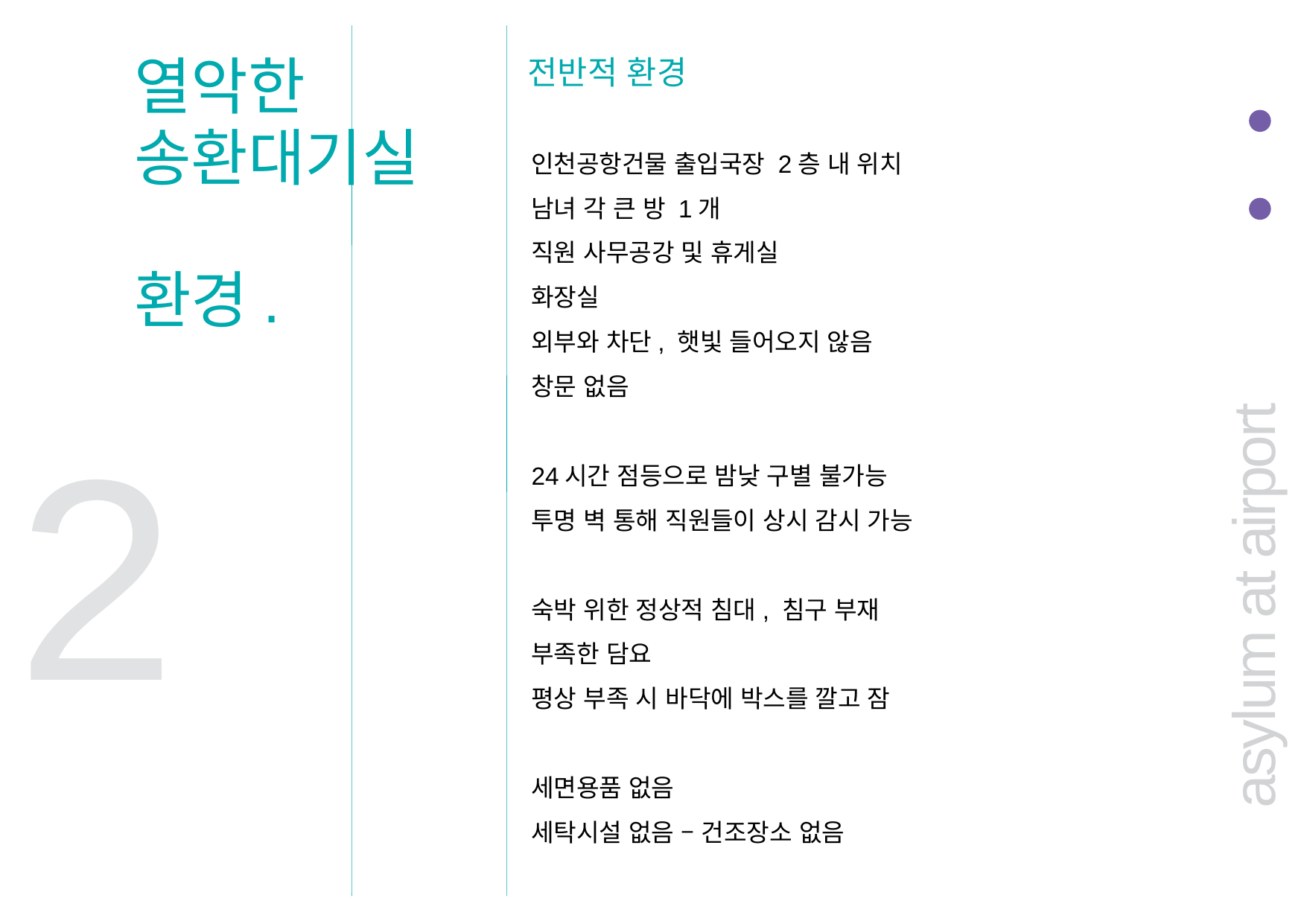

열악한
송환대기실

환경.
전반적 환경
인천공항건물 출입국장 2층 내 위치
남녀 각 큰 방 1개
직원 사무공강 및 휴게실
화장실
외부와 차단, 햇빛 들어오지 않음
창문 없음

24시간 점등으로 밤낮 구별 불가능
투명 벽 통해 직원들이 상시 감시 가능

숙박 위한 정상적 침대, 침구 부재
부족한 담요
평상 부족 시 바닥에 박스를 깔고 잠

세면용품 없음
세탁시설 없음 – 건조장소 없음
asylum at airport
2